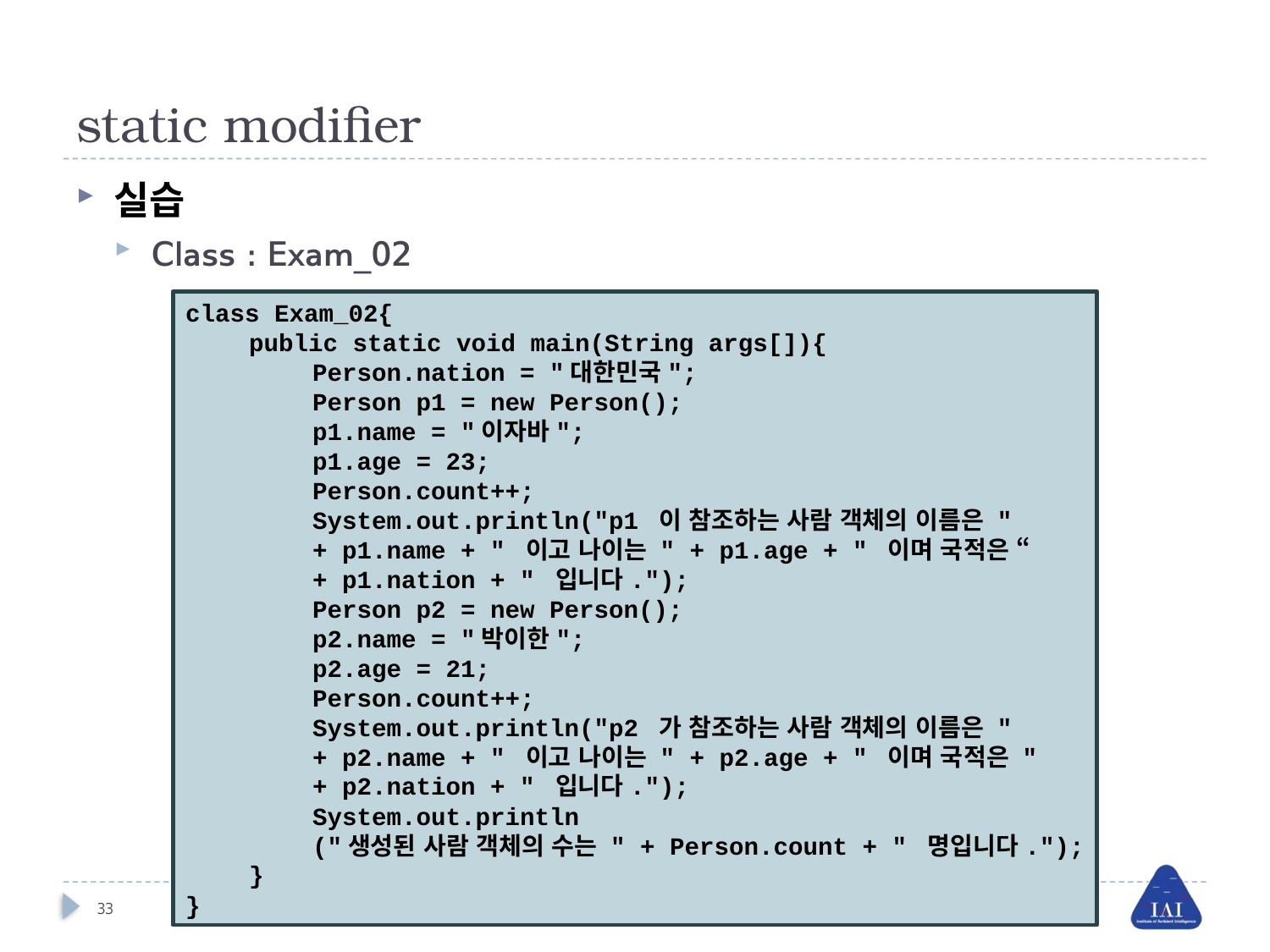

# static modifier
실습
Class : Exam_02

class Exam_02{
public static void main(String args[]){
Person.nation = "대한민국";
Person p1 = new Person();
p1.name = "이자바";
p1.age = 23;
Person.count++;
System.out.println("p1 이 참조하는 사람 객체의 이름은 "
+ p1.name + " 이고 나이는 " + p1.age + " 이며 국적은 “
+ p1.nation + " 입니다.");
Person p2 = new Person();
p2.name = "박이한";
p2.age = 21;
Person.count++;
System.out.println("p2 가 참조하는 사람 객체의 이름은 "
+ p2.name + " 이고 나이는 " + p2.age + " 이며 국적은 "
+ p2.nation + " 입니다.");
System.out.println
("생성된 사람 객체의 수는 " + Person.count + " 명입니다.");
}
}